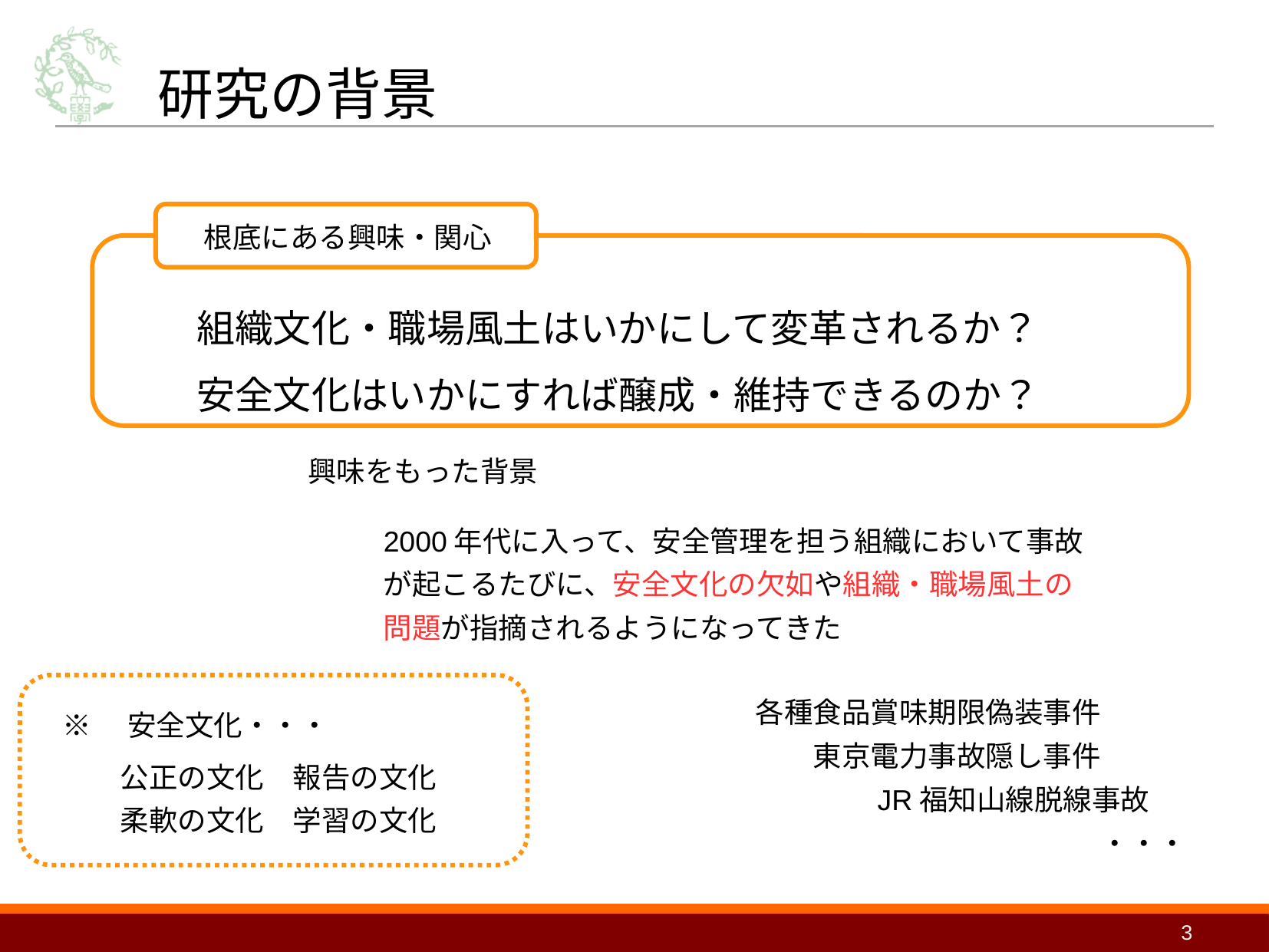

# 研究の背景

つづけている間はそれだけ効果が出てくるが、止めた途端に効果がなくなってしまうもの
長期的に効果がでてくるものであり、本人にはすぐに目に見える形では結果が出てこないもの
根底にある興味・関心

組織文化・職場風土はいかにして変革されるか？安全文化はいかにすれば醸成・維持できるのか？
興味をもった背景
組織や社会の持続的発展のためには、それにつながる行動を「継続」させなければならない
2000年代に入って、安全管理を担う組織において事故が起こるたびに、安全文化の欠如や組織・職場風土の問題が指摘されるようになってきた
そういった行動をいかにして促進・習慣化していくか

各種食品賞味期限偽装事件
　　東京電力事故隠し事件
　　　　JR福知山線脱線事故
　　　　　　　　　　　　・・・

※　安全文化・・・
　　公正の文化　報告の文化　　　　柔軟の文化　学習の文化
3